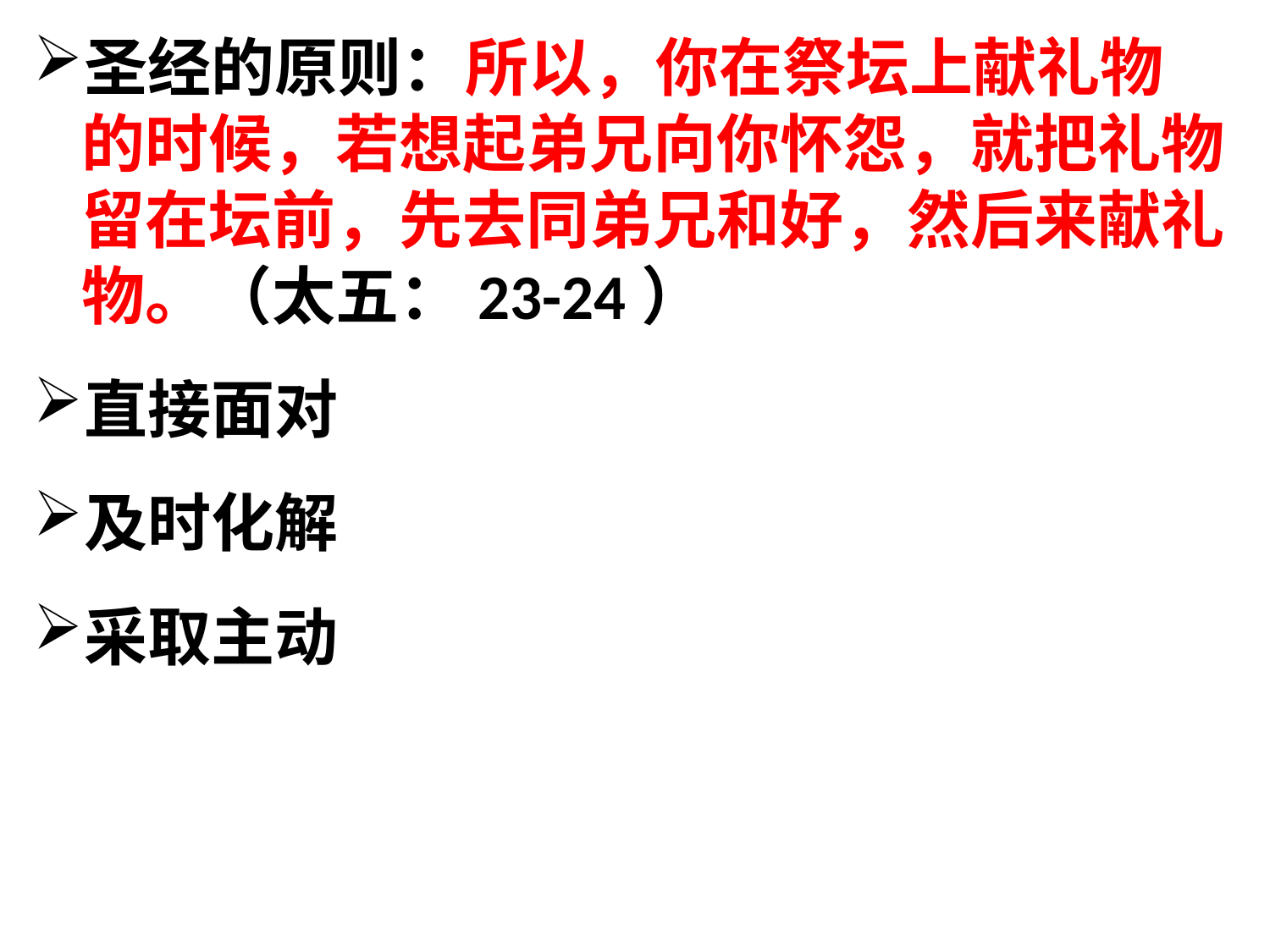

圣经的原则：所以，你在祭坛上献礼物的时候，若想起弟兄向你怀怨，就把礼物留在坛前，先去同弟兄和好，然后来献礼物。（太五：23-24）

直接面对

及时化解

采取主动